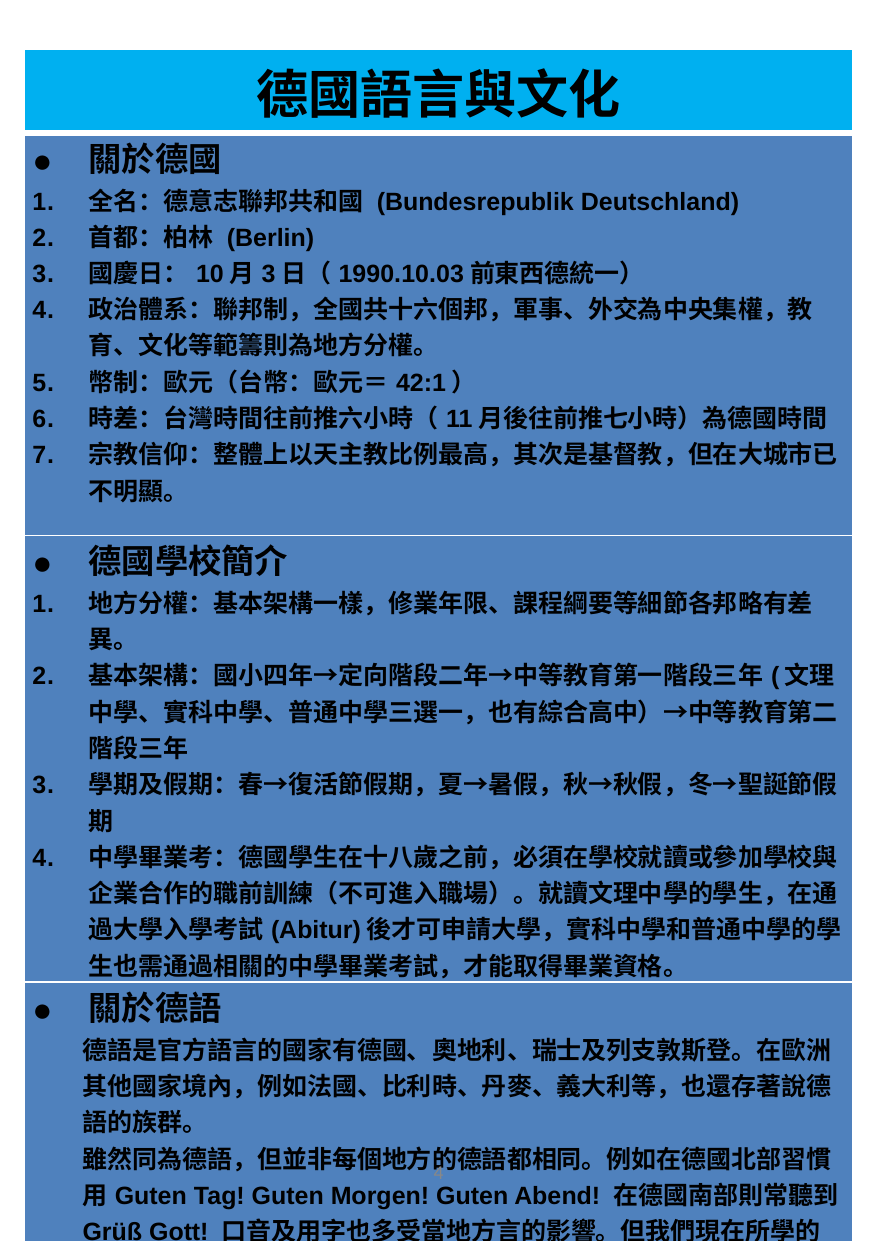

| 德國語言與文化 |
| --- |
| 關於德國 全名：德意志聯邦共和國 (Bundesrepublik Deutschland) 首都：柏林 (Berlin) 國慶日：10月3日（1990.10.03前東西德統一） 政治體系：聯邦制，全國共十六個邦，軍事、外交為中央集權，教育、文化等範籌則為地方分權。 幣制：歐元（台幣：歐元＝42:1） 時差：台灣時間往前推六小時（11月後往前推七小時）為德國時間 宗教信仰：整體上以天主教比例最高，其次是基督教，但在大城市已不明顯。 |
| 德國學校簡介 地方分權：基本架構一樣，修業年限、課程綱要等細節各邦略有差異。 基本架構：國小四年→定向階段二年→中等教育第一階段三年(文理中學、實科中學、普通中學三選一，也有綜合高中）→中等教育第二階段三年 學期及假期：春→復活節假期，夏→暑假，秋→秋假，冬→聖誕節假期 中學畢業考：德國學生在十八歲之前，必須在學校就讀或參加學校與企業合作的職前訓練（不可進入職場）。就讀文理中學的學生，在通過大學入學考試(Abitur)後才可申請大學，實科中學和普通中學的學生也需通過相關的中學畢業考試，才能取得畢業資格。 |
| 關於德語 德語是官方語言的國家有德國、奧地利、瑞士及列支敦斯登。在歐洲其他國家境內，例如法國、比利時、丹麥、義大利等，也還存著說德語的族群。 雖然同為德語，但並非每個地方的德語都相同。例如在德國北部習慣用Guten Tag! Guten Morgen! Guten Abend! 在德國南部則常聽到Grüß Gott! 口音及用字也多受當地方言的影響。但我們現在所學的都是標準德語，只要在德語區都能溝通！ |
4